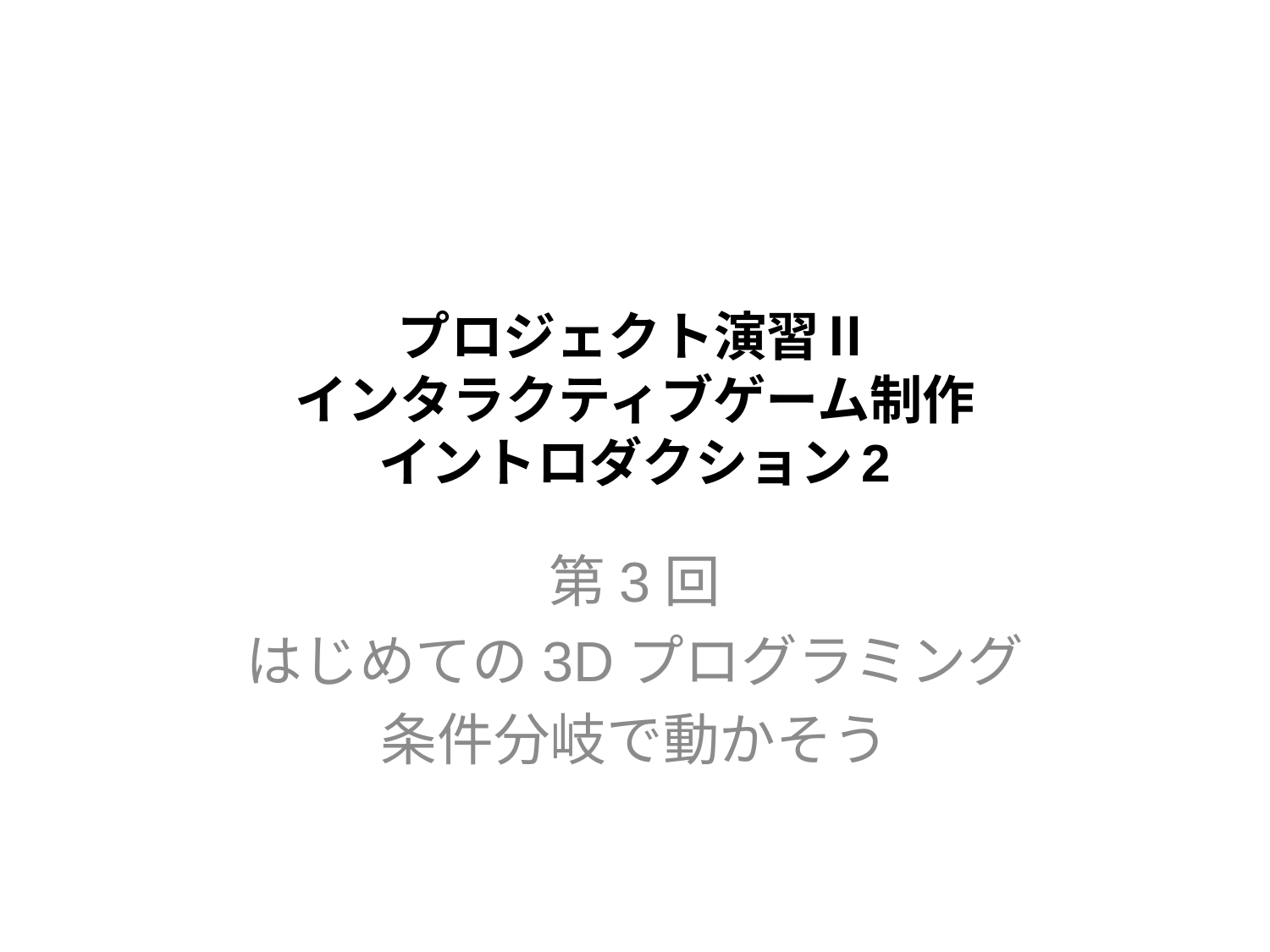

# プロジェクト演習Ⅱ インタラクティブゲーム制作 イントロダクション2
第3回
はじめての3Dプログラミング
条件分岐で動かそう